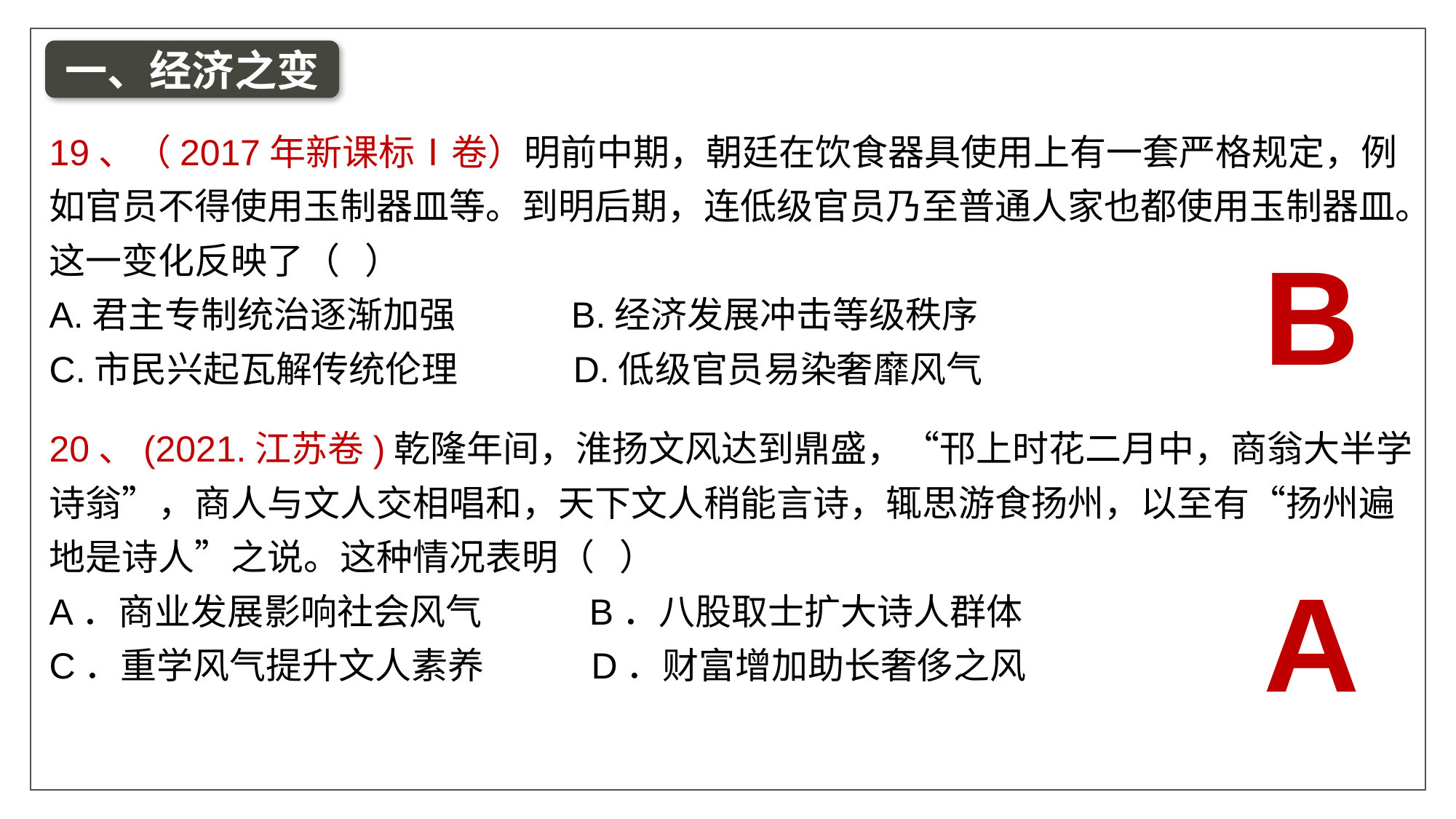

一、经济之变
19、（2017年新课标Ⅰ卷）明前中期，朝廷在饮食器具使用上有一套严格规定，例如官员不得使用玉制器皿等。到明后期，连低级官员乃至普通人家也都使用玉制器皿。这一变化反映了（   ）
A.君主专制统治逐渐加强             B.经济发展冲击等级秩序
C.市民兴起瓦解传统伦理             D.低级官员易染奢靡风气

B
20、(2021.江苏卷)乾隆年间，淮扬文风达到鼎盛，“邗上时花二月中，商翁大半学诗翁”，商人与文人交相唱和，天下文人稍能言诗，辄思游食扬州，以至有“扬州遍地是诗人”之说。这种情况表明（   ）
A．商业发展影响社会风气            B．八股取士扩大诗人群体
C．重学风气提升文人素养            D．财富增加助长奢侈之风
A